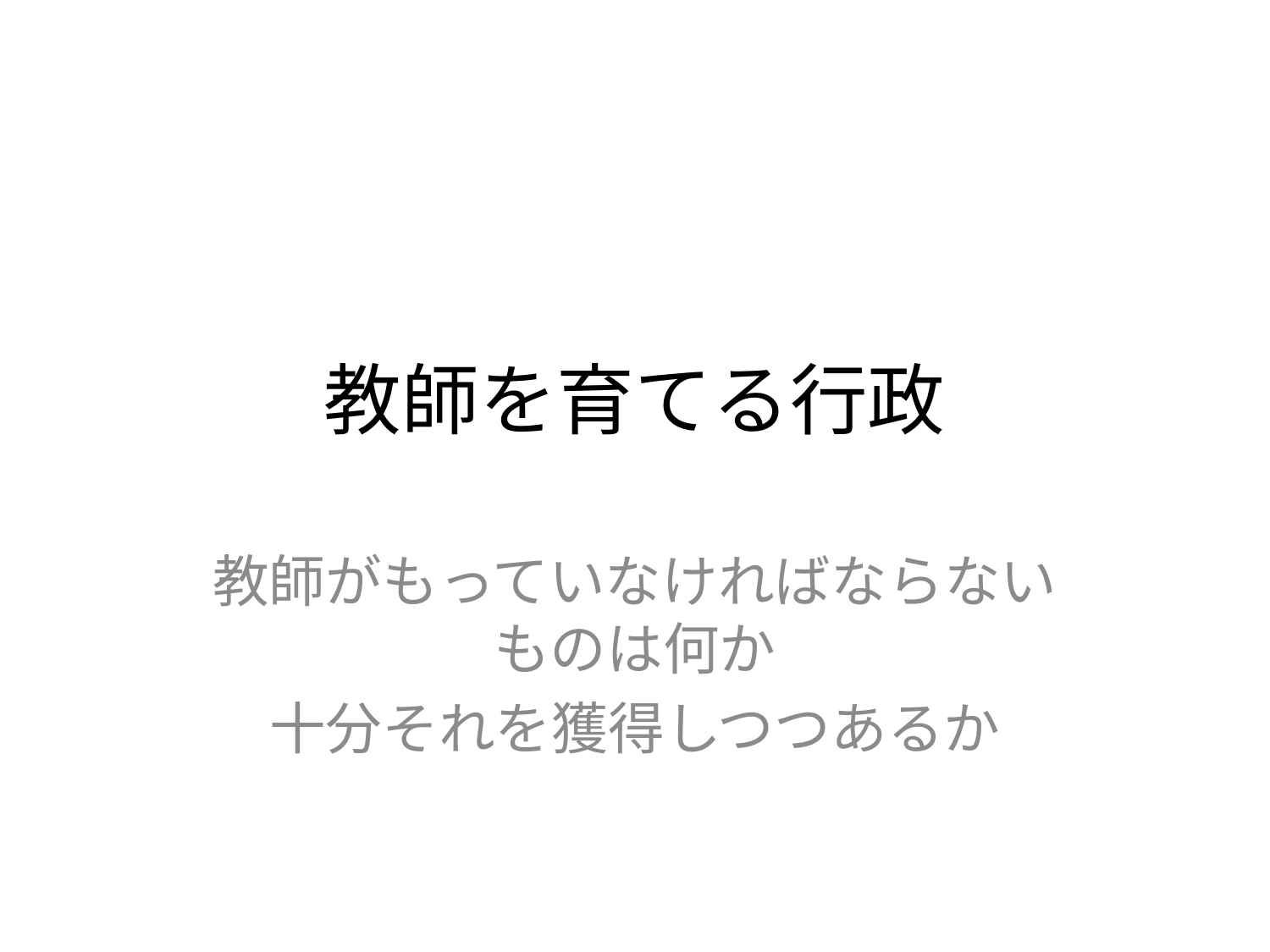

# 教師を育てる行政
教師がもっていなければならないものは何か
十分それを獲得しつつあるか